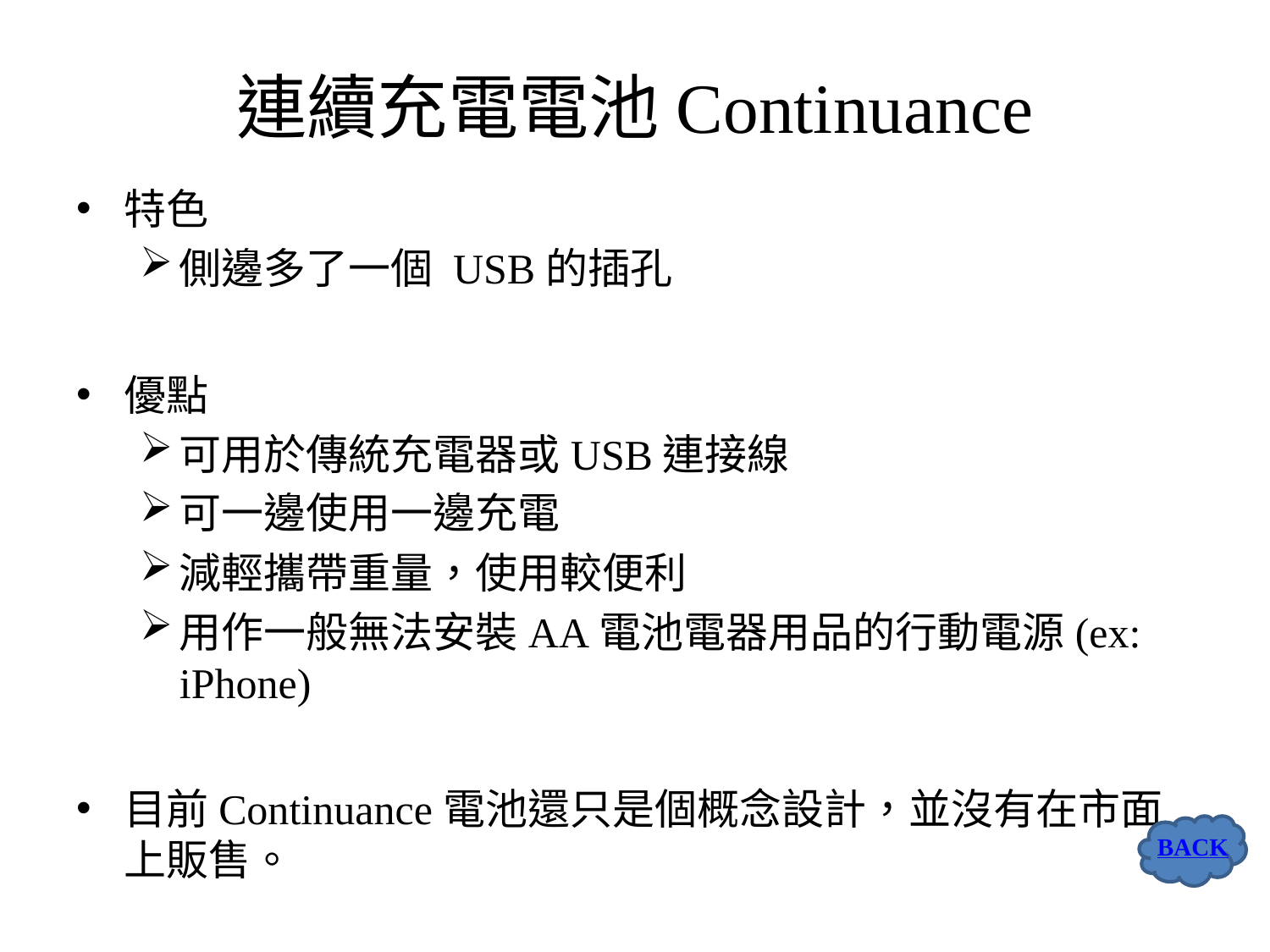

# 連續充電電池Continuance
特色
側邊多了一個 USB的插孔

優點
可用於傳統充電器或USB連接線
可一邊使用一邊充電
減輕攜帶重量，使用較便利
用作一般無法安裝AA電池電器用品的行動電源(ex: iPhone)

目前Continuance電池還只是個概念設計，並沒有在市面上販售。

BACK